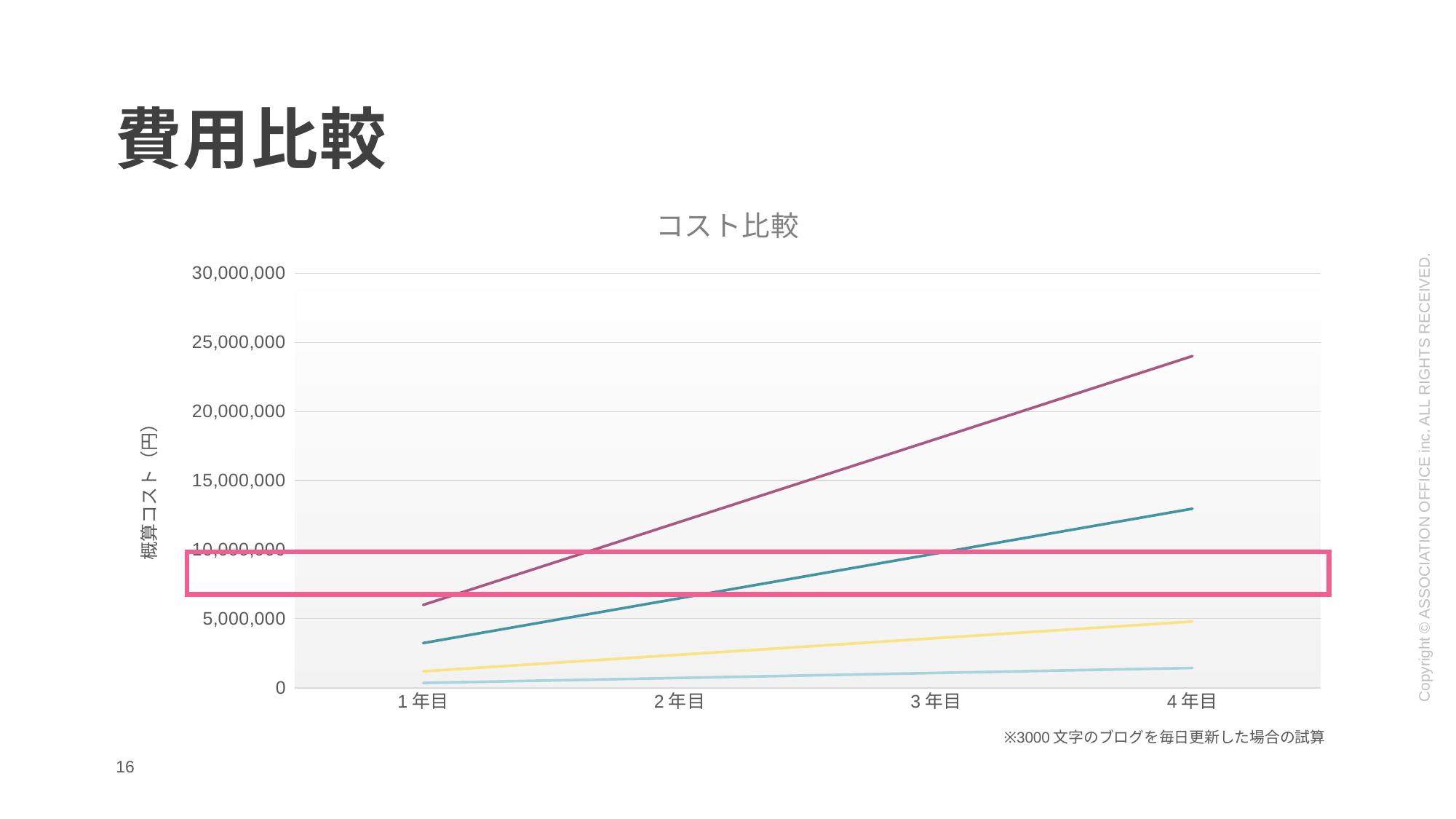

# 費用比較

### Chart: コスト比較

| Category | ブログAI | 自社運用 | ブロガー | 広告 |
|---|---|---|---|---|
| 1年目 | 360000.0 | 1200000.0 | 3240000.0 | 6000000.0 |
| 2年目 | 720000.0 | 2400000.0 | 6480000.0 | 12000000.0 |
| 3年目 | 1080000.0 | 3600000.0 | 9720000.0 | 18000000.0 |
| 4年目 | 1440000.0 | 4800000.0 | 12960000.0 | 24000000.0 |
※3000文字のブログを毎日更新した場合の試算
16